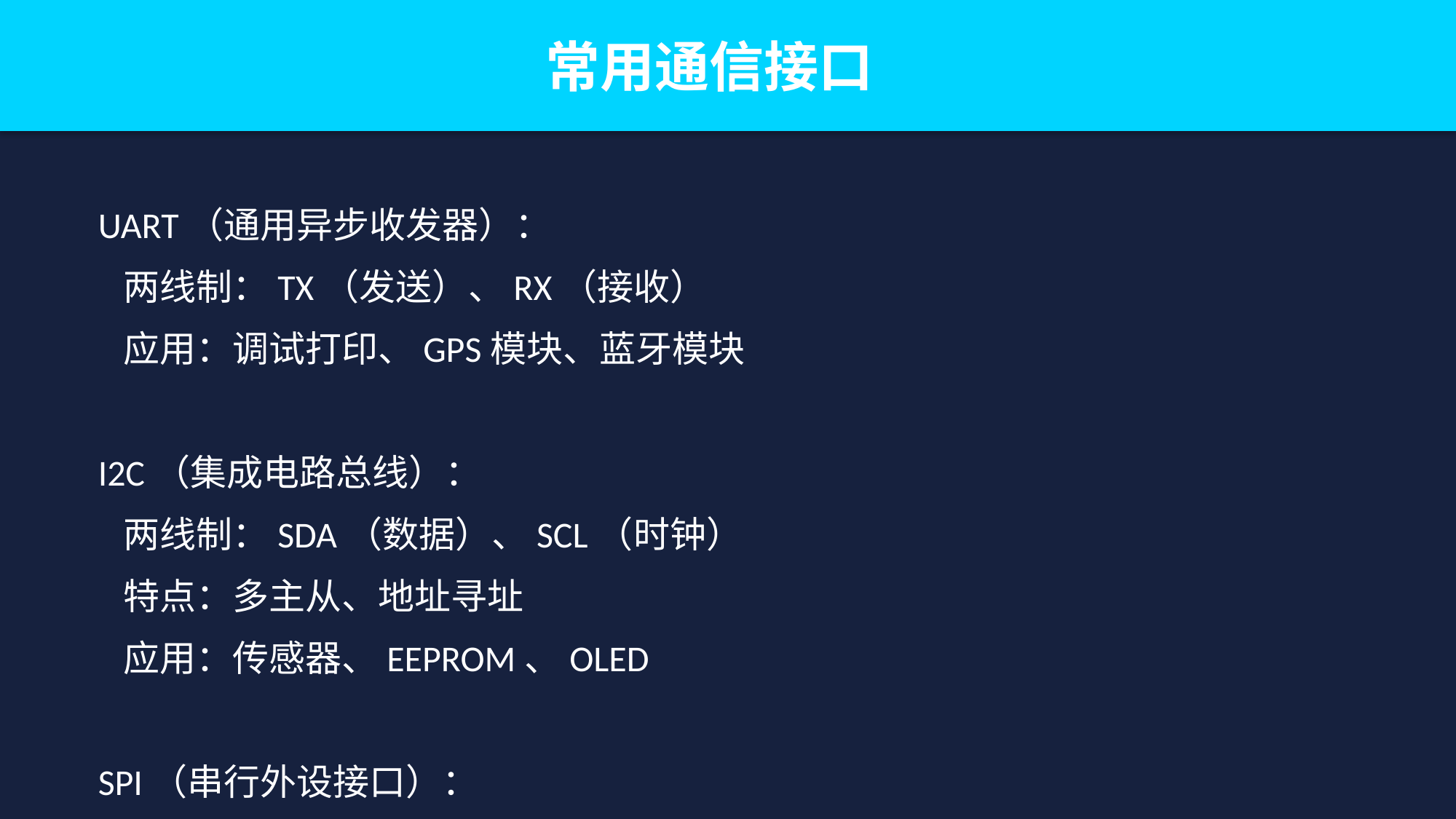

常用通信接口
UART（通用异步收发器）：
  两线制：TX（发送）、RX（接收）
  应用：调试打印、GPS模块、蓝牙模块

I2C（集成电路总线）：
  两线制：SDA（数据）、SCL（时钟）
  特点：多主从、地址寻址
  应用：传感器、EEPROM、OLED

SPI（串行外设接口）：
  四线制：MOSI、MISO、SCK、CS
  特点：全双工、高速
  应用：Flash、SD卡、显示屏